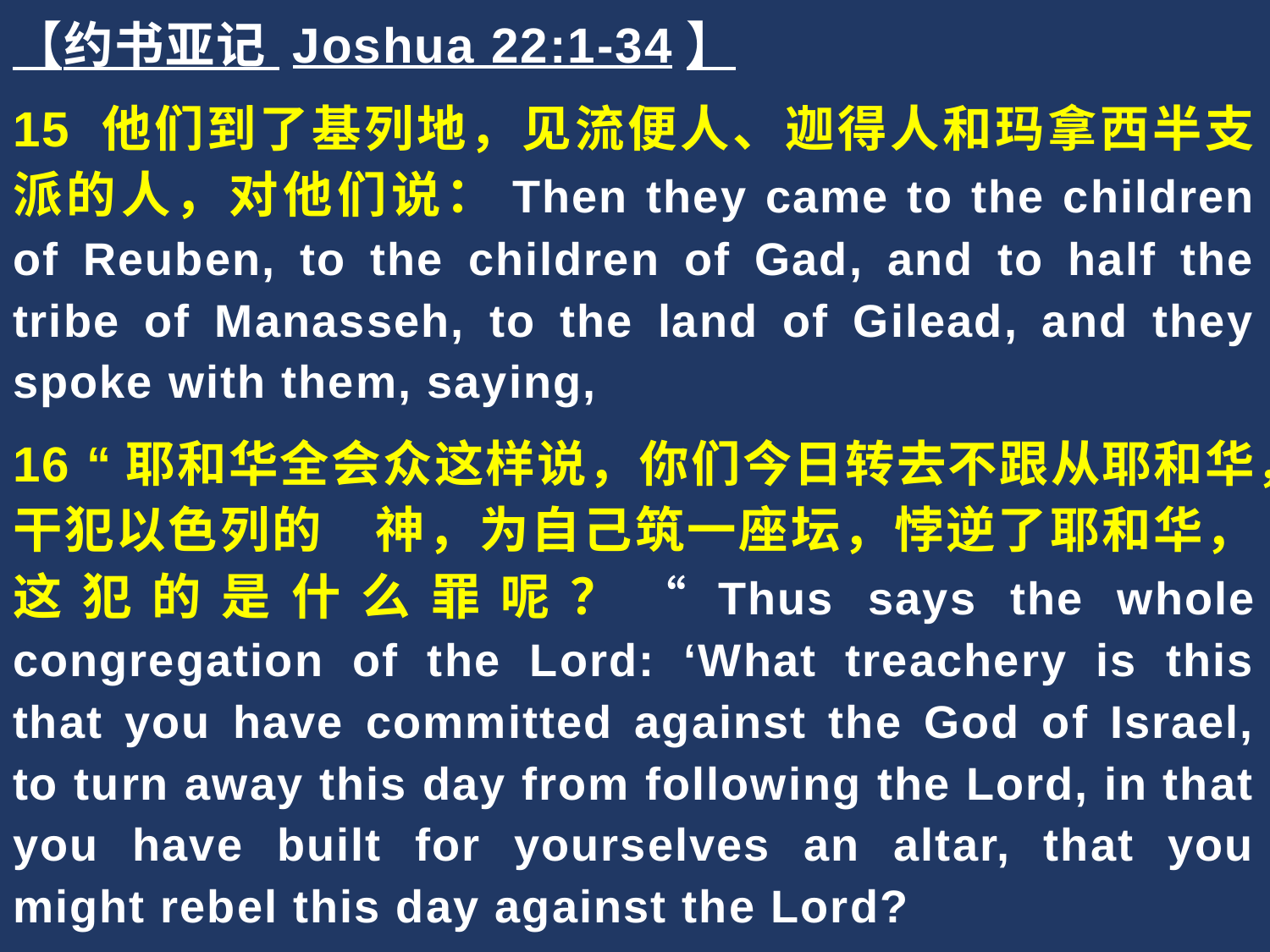

【约书亚记 Joshua 22:1-34】
15 他们到了基列地，见流便人、迦得人和玛拿西半支派的人，对他们说：Then they came to the children of Reuben, to the children of Gad, and to half the tribe of Manasseh, to the land of Gilead, and they spoke with them, saying,
16 “耶和华全会众这样说，你们今日转去不跟从耶和华，干犯以色列的　神，为自己筑一座坛，悖逆了耶和华，这犯的是什么罪呢？“Thus says the whole congregation of the Lord: ‘What treachery is this that you have committed against the God of Israel, to turn away this day from following the Lord, in that you have built for yourselves an altar, that you might rebel this day against the Lord?